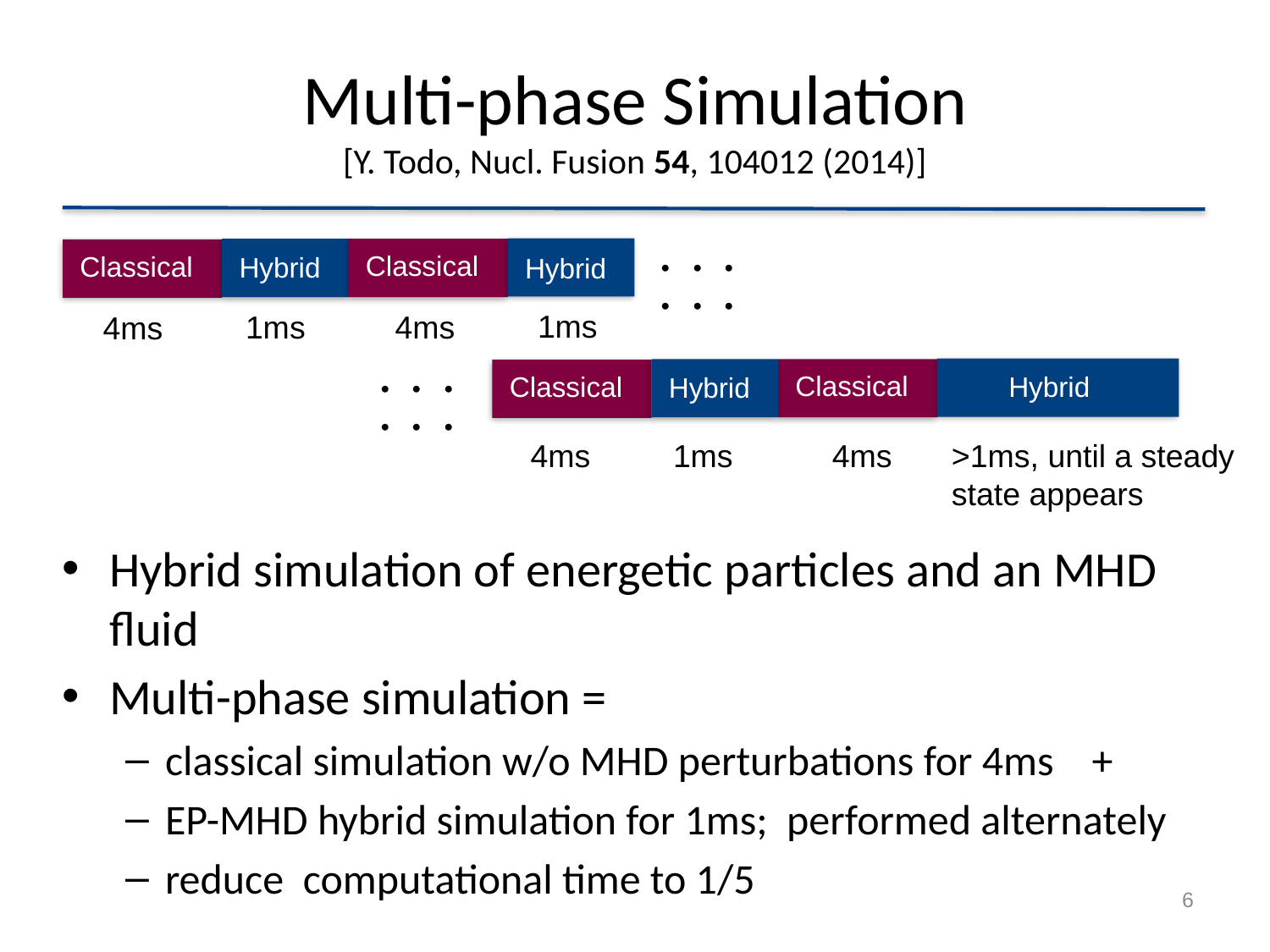

# Multi-phase Simulation [Y. Todo, Nucl. Fusion 54, 104012 (2014)]

Hybrid

Hybrid

Classical

Classical
・・・・・・
1ms
1ms
4ms
4ms

Hybrid

Classical

Classical
Hybrid
・・・・・・
1ms
>1ms, until a steady state appears
4ms
4ms
Hybrid simulation of energetic particles and an MHD fluid
Multi-phase simulation =
classical simulation w/o MHD perturbations for 4ms    +
EP-MHD hybrid simulation for 1ms;  performed alternately
reduce  computational time to 1/5
6